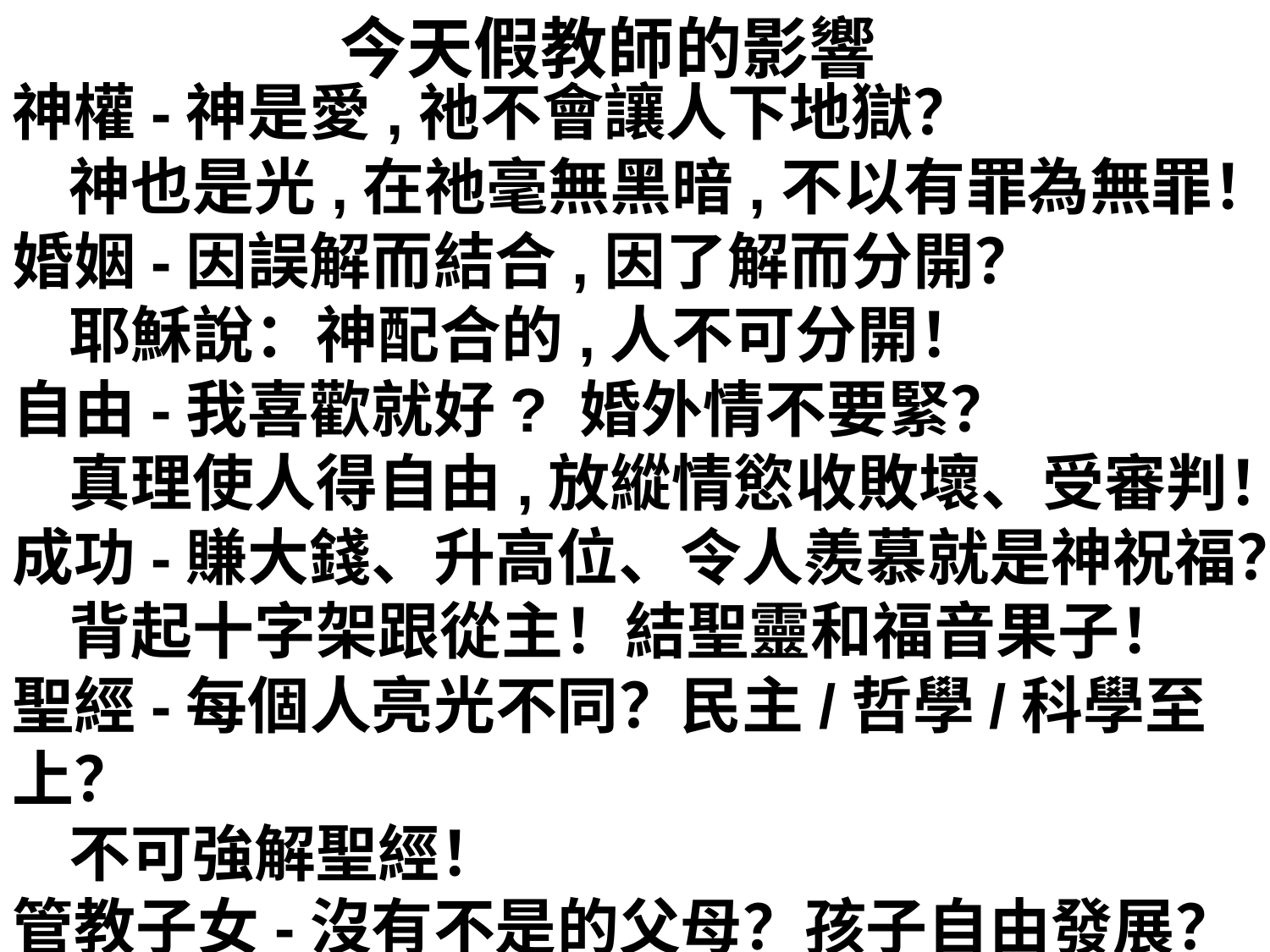

今天假教師的影響
神權-神是愛,祂不會讓人下地獄？
   神也是光,在祂毫無黑暗,不以有罪為無罪！
婚姻-因誤解而結合,因了解而分開？
   耶穌說：神配合的,人不可分開！
自由-我喜歡就好? 婚外情不要緊？
   真理使人得自由,放縱情慾收敗壞、受審判！
成功-賺大錢、升高位、令人羨慕就是神祝福？
   背起十字架跟從主！結聖靈和福音果子！
聖經-每個人亮光不同？民主/哲學/科學至上？
   不可強解聖經！
管教子女-沒有不是的父母？孩子自由發展？
   只要照著主的教訓和警戒養育他們